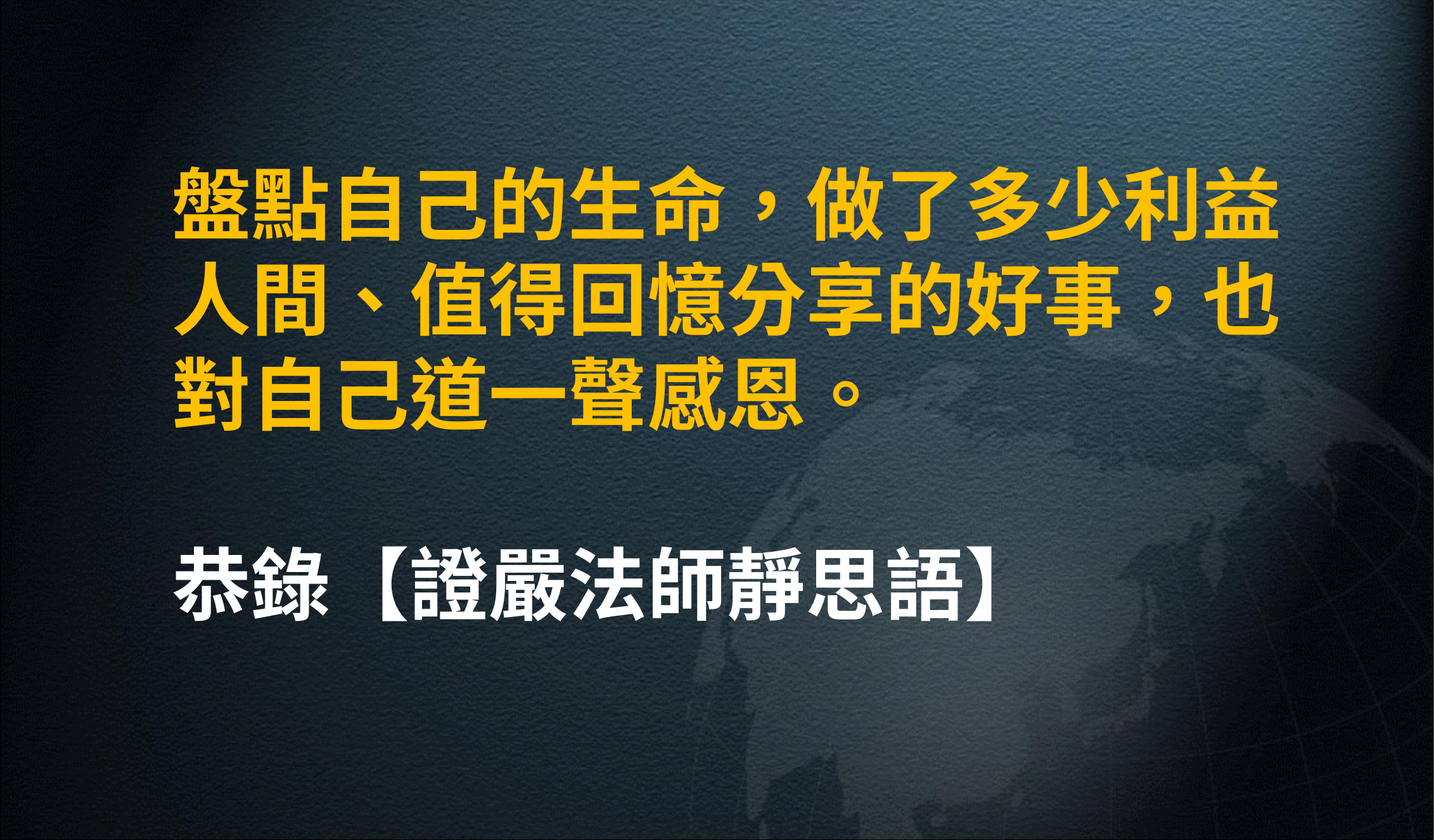

盤點自己的生命，做了多少利益人間、值得回憶分享的好事，也對自己道一聲感恩。

恭錄【證嚴法師靜思語】